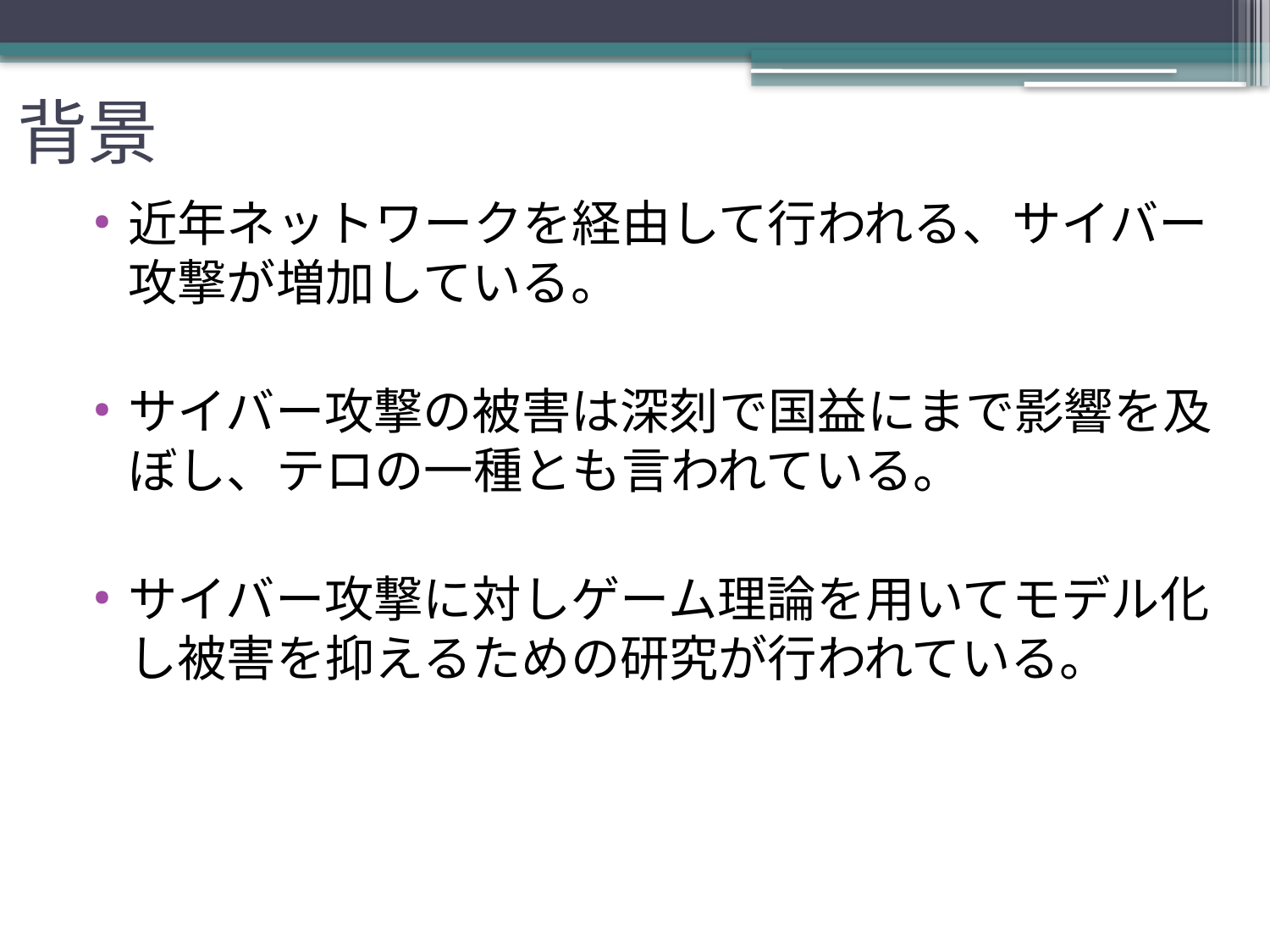

# 背景
近年ネットワークを経由して行われる、サイバー攻撃が増加している。

サイバー攻撃の被害は深刻で国益にまで影響を及ぼし、テロの一種とも言われている。

サイバー攻撃に対しゲーム理論を用いてモデル化し被害を抑えるための研究が行われている。